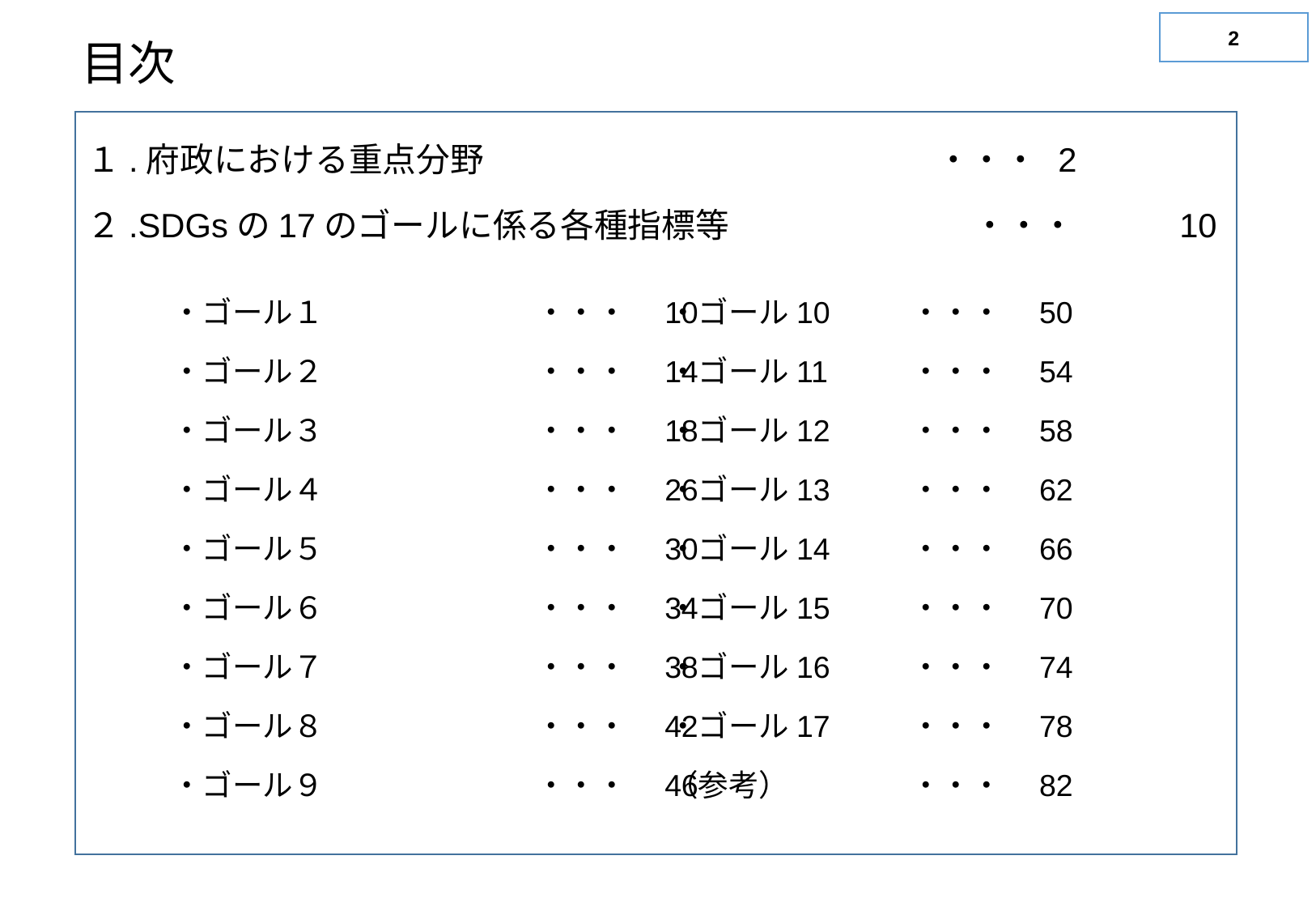

# 目次
１.府政における重点分野				・・・	2
２.SDGsの17のゴールに係る各種指標等 　　　　　　　・・・	10
・ゴール１		・・・　10
・ゴール２		・・・　14
・ゴール３		・・・　18
・ゴール４		・・・　26
・ゴール５		・・・　30
・ゴール６		・・・　34
・ゴール７		・・・　38
・ゴール８		・・・　42
・ゴール９		・・・　46
・ゴール10	・・・　50
・ゴール11	・・・　54
・ゴール12	・・・　58
・ゴール13	・・・　62
・ゴール14	・・・　66
・ゴール15	・・・　70
・ゴール16	・・・　74
・ゴール17	・・・　78
（参考）	・・・　82